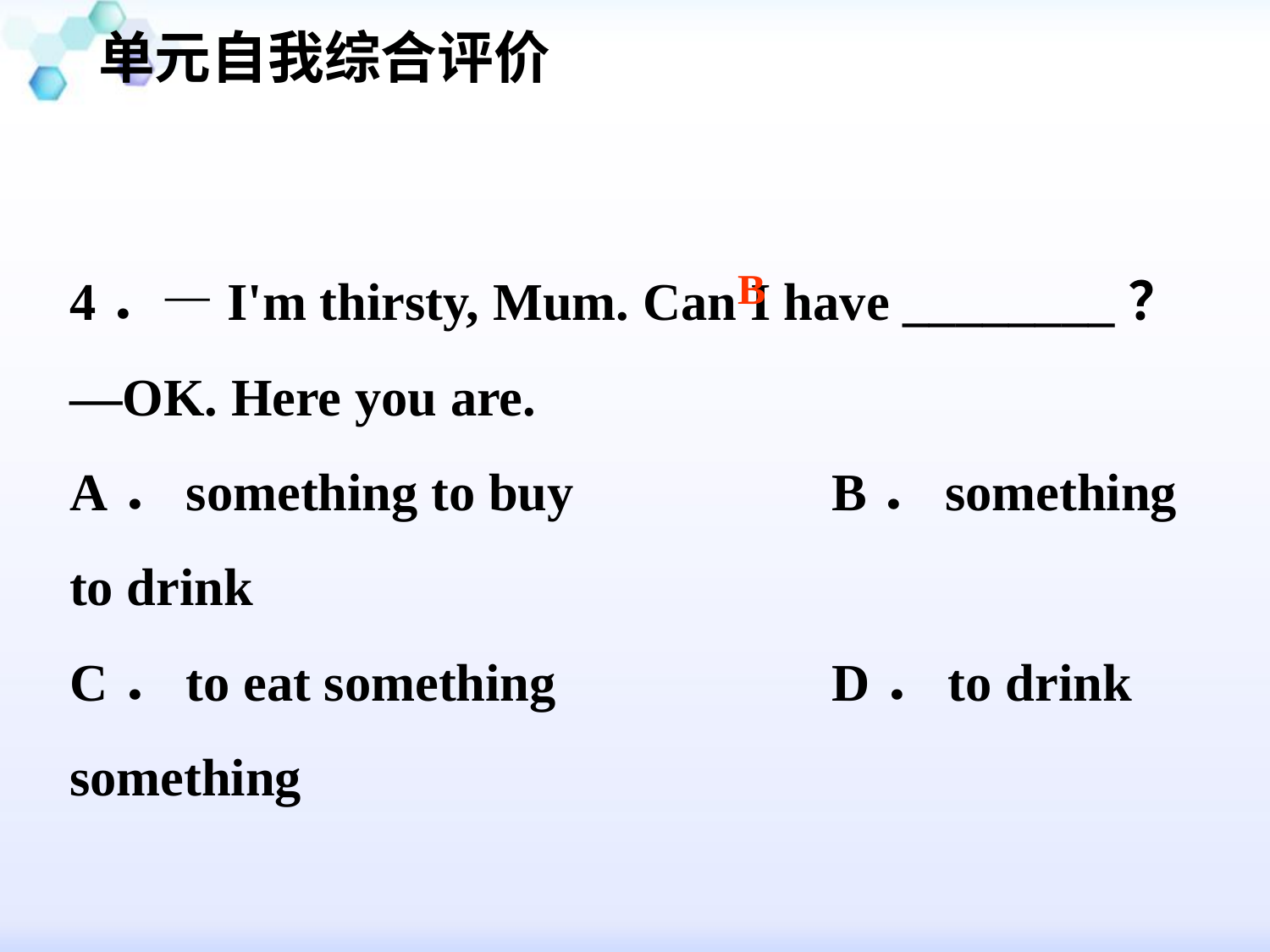

单元自我综合评价
#
4．—I'm thirsty, Mum. Can I have ________？
—OK. Here you are.
A．something to buy  		B．something to drink
C．to eat something  		D．to drink something
B